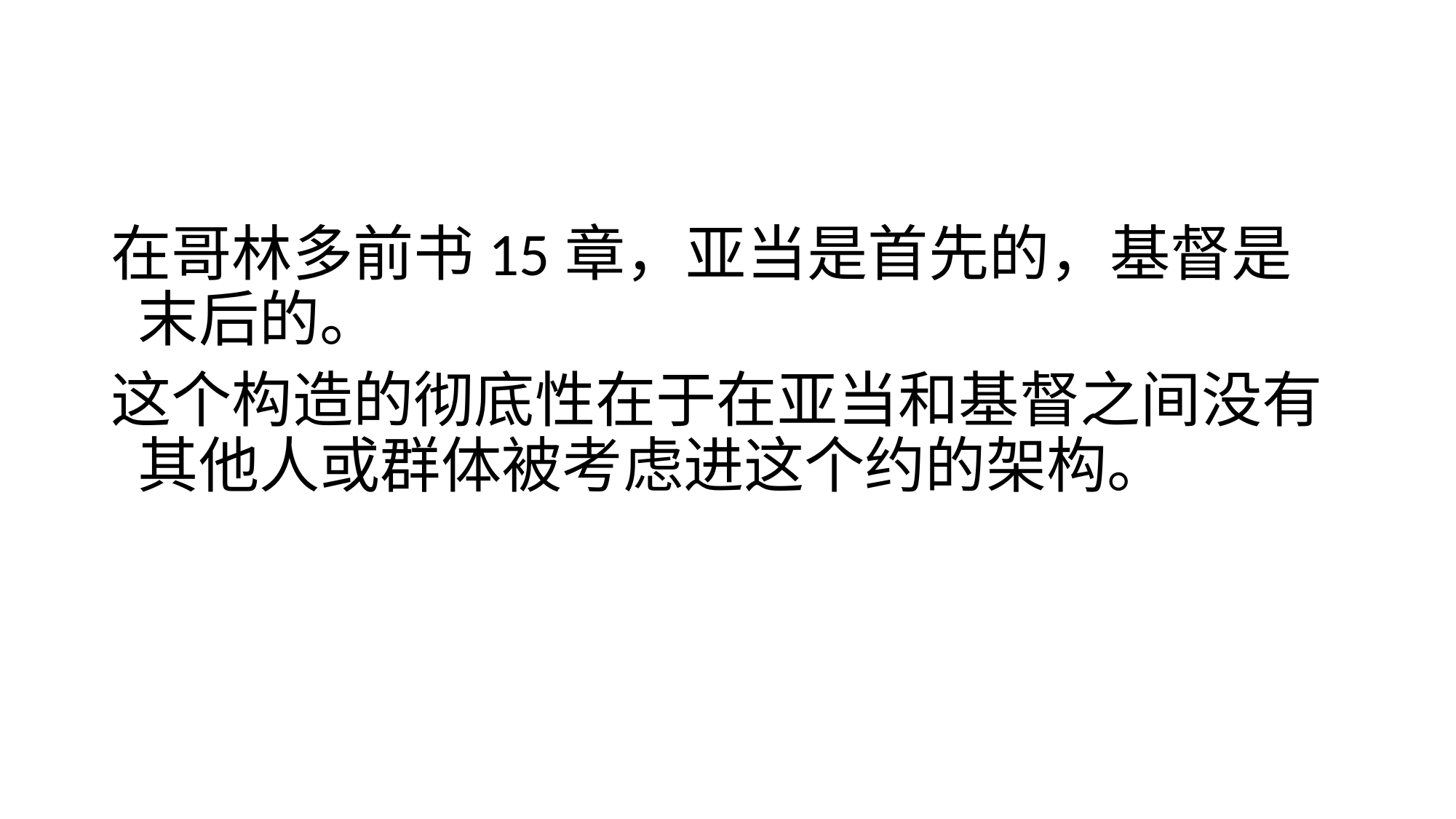

#
在哥林多前书15章，亚当是首先的，基督是末后的。
这个构造的彻底性在于在亚当和基督之间没有其他人或群体被考虑进这个约的架构。